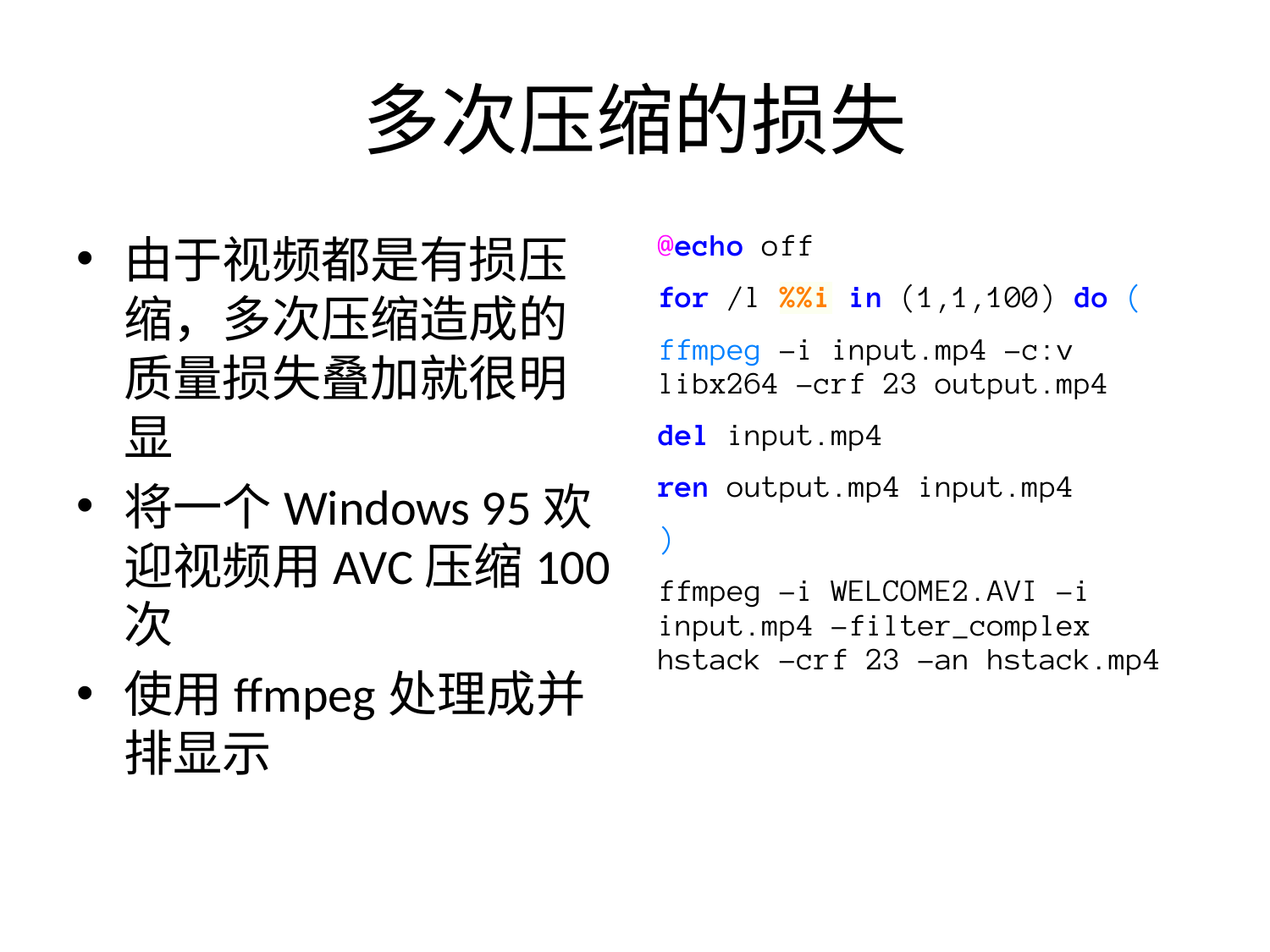

# 多次压缩的损失
由于视频都是有损压缩，多次压缩造成的质量损失叠加就很明显
将一个Windows 95欢迎视频用AVC压缩100次
使用ffmpeg处理成并排显示
@echo off
for /l %%i in (1,1,100) do (
ffmpeg -i input.mp4 -c:v libx264 -crf 23 output.mp4
del input.mp4
ren output.mp4 input.mp4
)
ffmpeg -i WELCOME2.AVI -i input.mp4 -filter_complex hstack -crf 23 -an hstack.mp4